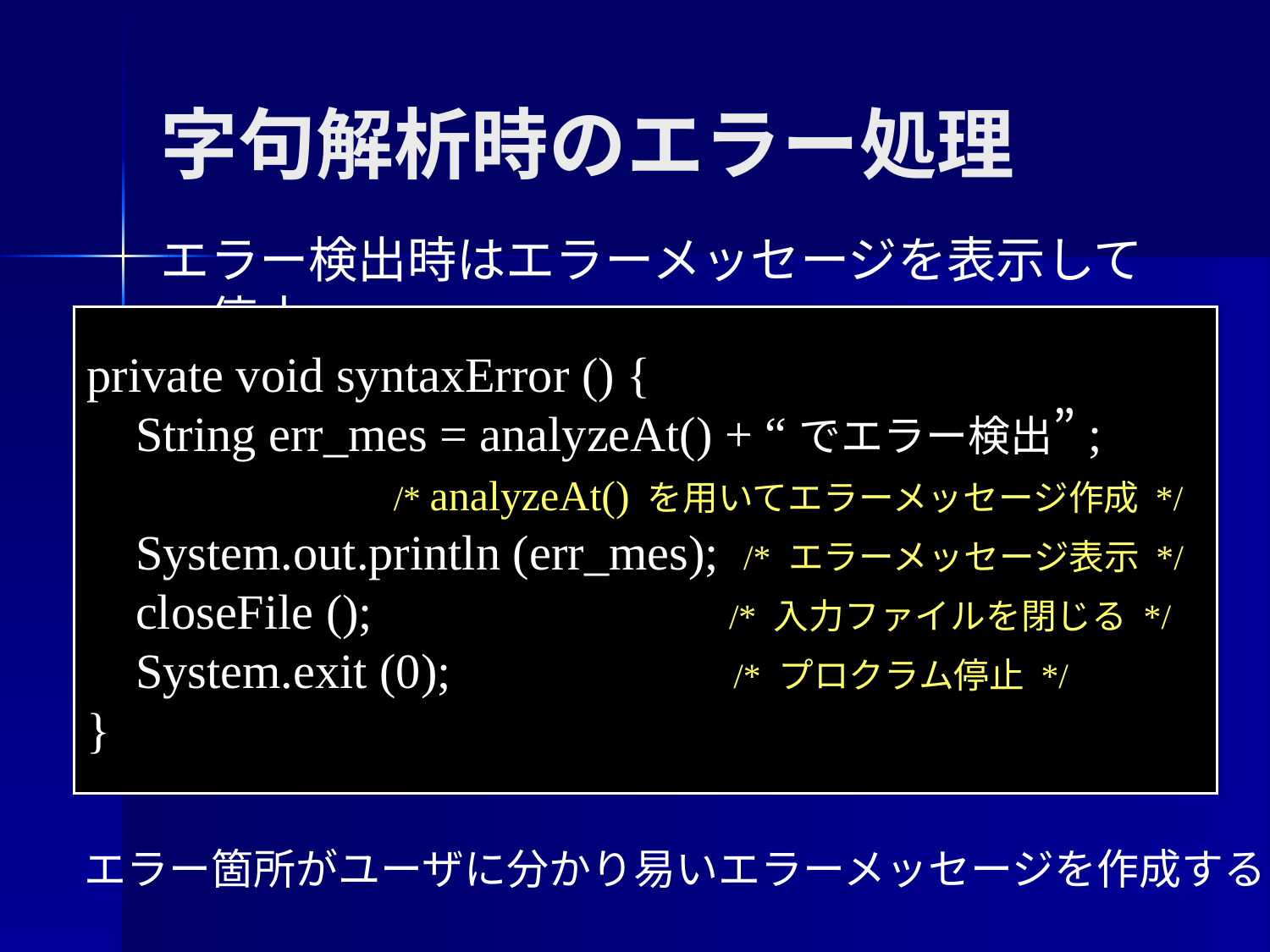

# 字句解析時のエラー処理
エラー検出時はエラーメッセージを表示して停止
private void syntaxError () {
    String err_mes = analyzeAt() + “でエラー検出”;
                         /* analyzeAt() を用いてエラーメッセージ作成 */
    System.out.println (err_mes);  /* エラーメッセージ表示 */
    closeFile ();                             /* 入力ファイルを閉じる */
    System.exit (0);                       /* プロクラム停止 */
}
エラー箇所がユーザに分かり易いエラーメッセージを作成する